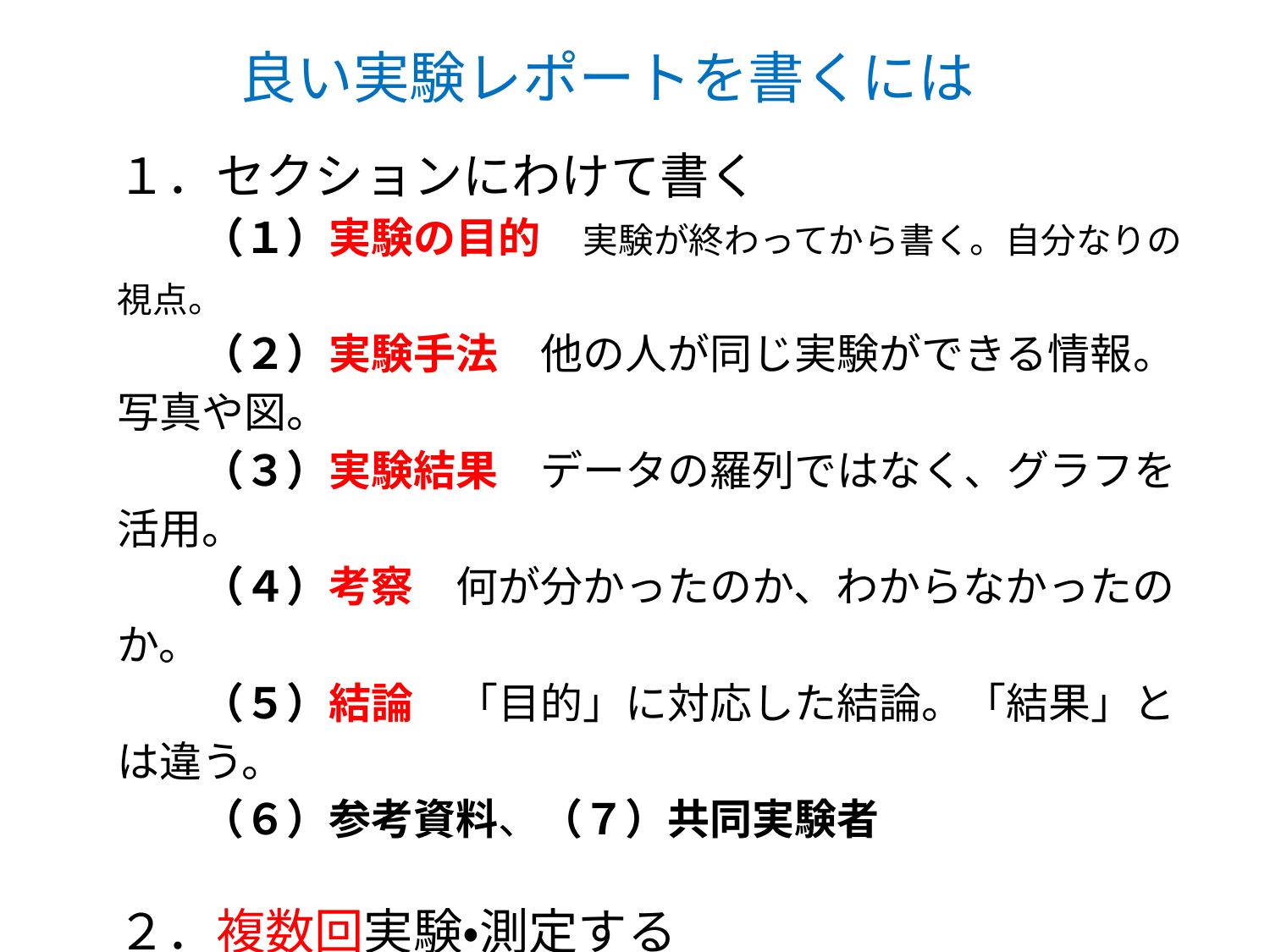

良い実験レポートを書くには
１．セクションにわけて書く
　　（１）実験の目的　実験が終わってから書く。自分なりの視点。
　　（２）実験手法　他の人が同じ実験ができる情報。写真や図。
　　（３）実験結果　データの羅列ではなく、グラフを活用。
　　（４）考察　何が分かったのか、わからなかったのか。
　　（５）結論　「目的」に対応した結論。「結果」とは違う。
　　（６）参考資料、（７）共同実験者

２．複数回実験・測定する
３．条件を変えて実験する
４．失敗したら、その原因を考え、装置・手法を改良
　　して再度トライし、成功するまで実験する。
５．異なる方法で実験